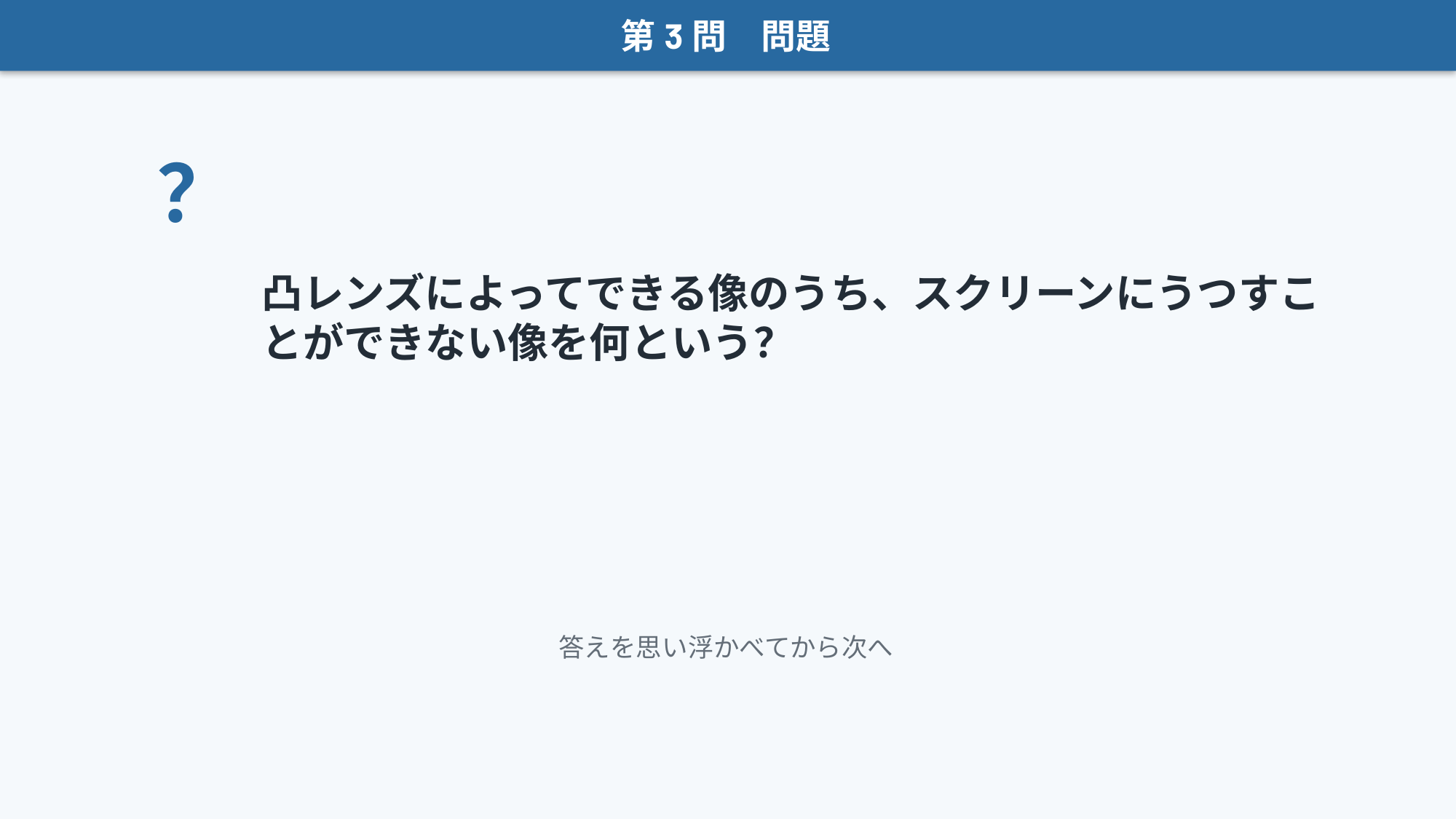

第3問　問題
？
凸レンズによってできる像のうち、スクリーンにうつすことができない像を何という？
答えを思い浮かべてから次へ